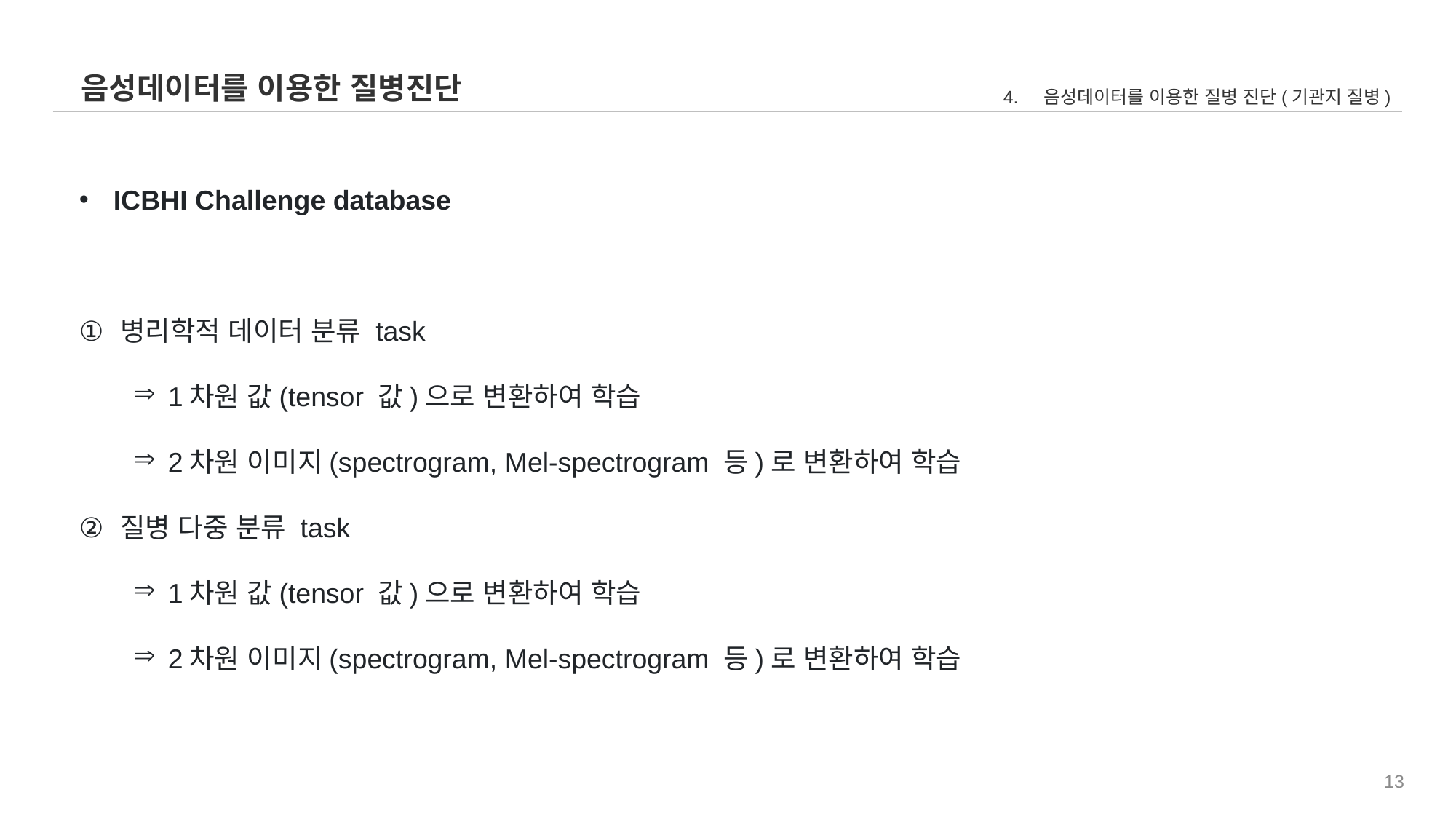

음성데이터를 이용한 질병진단
음성데이터를 이용한 질병 진단(기관지 질병)
ICBHI Challenge database

병리학적 데이터 분류 task
1차원 값(tensor 값)으로 변환하여 학습
2차원 이미지(spectrogram, Mel-spectrogram 등)로 변환하여 학습
질병 다중 분류 task
1차원 값(tensor 값)으로 변환하여 학습
2차원 이미지(spectrogram, Mel-spectrogram 등)로 변환하여 학습
13